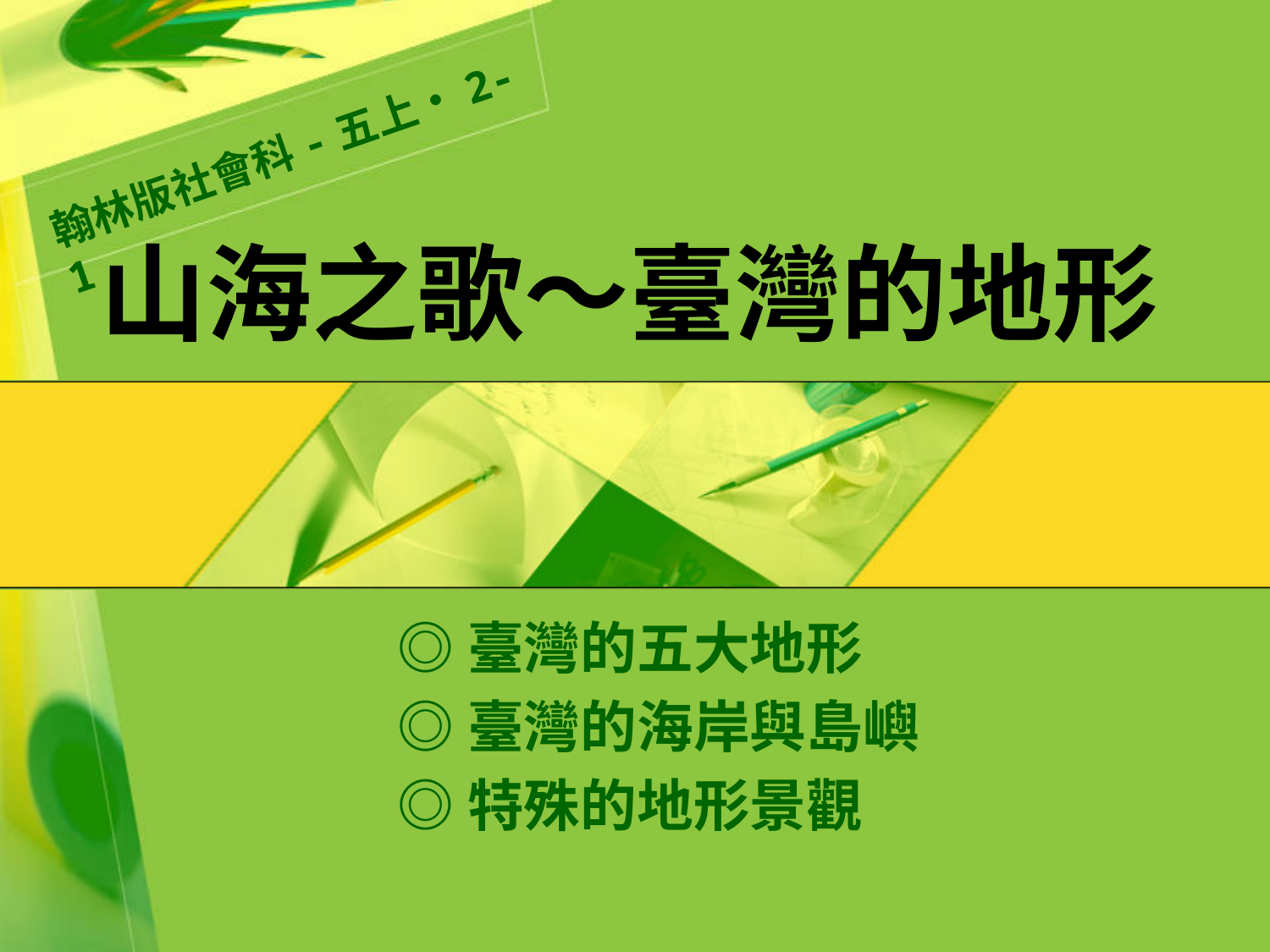

翰林版社會科-五上•2-1
# 山海之歌～臺灣的地形
◎臺灣的五大地形
◎臺灣的海岸與島嶼
◎特殊的地形景觀